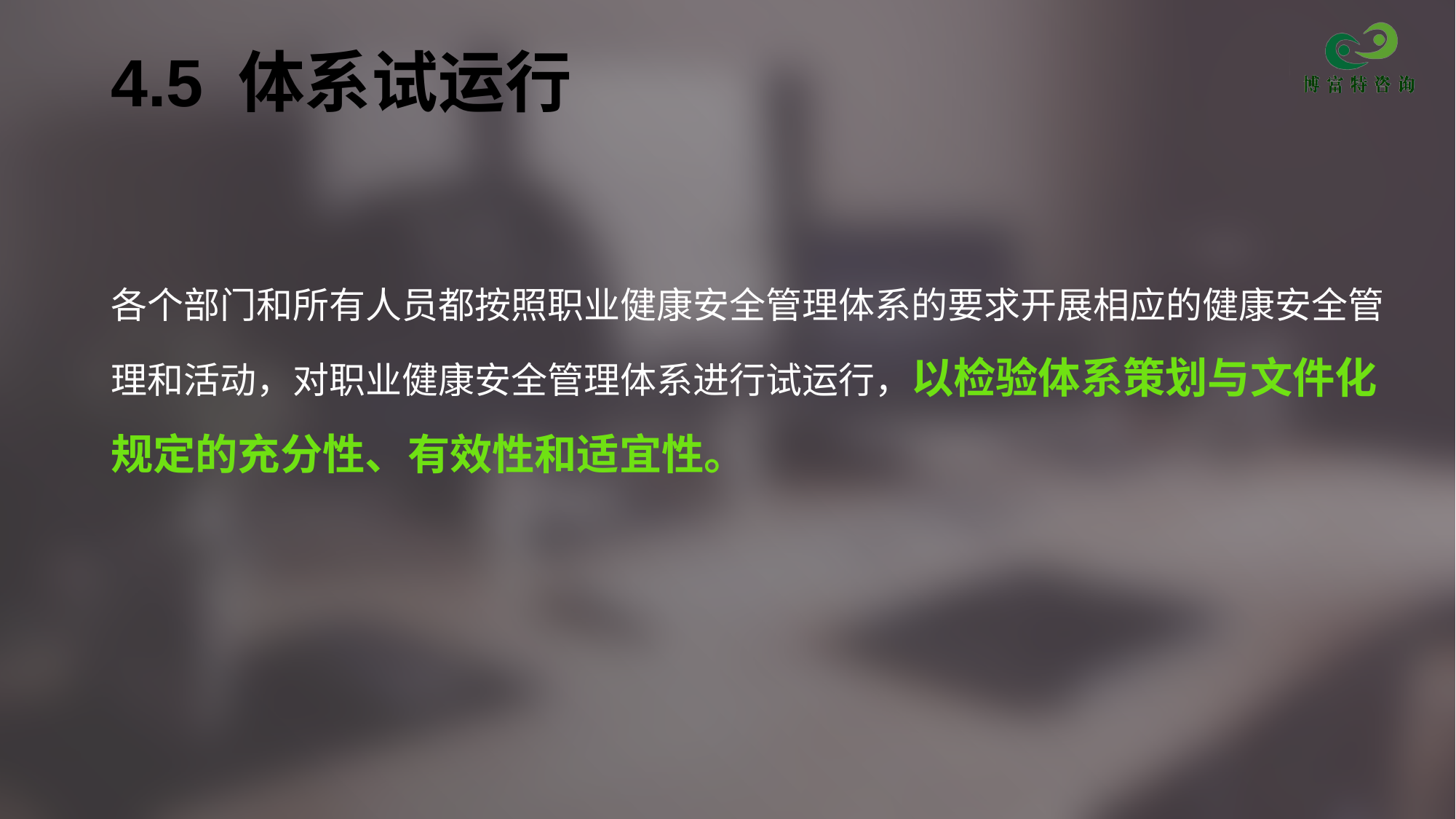

# 4.5 体系试运行
各个部门和所有人员都按照职业健康安全管理体系的要求开展相应的健康安全管理和活动，对职业健康安全管理体系进行试运行，以检验体系策划与文件化规定的充分性、有效性和适宜性。